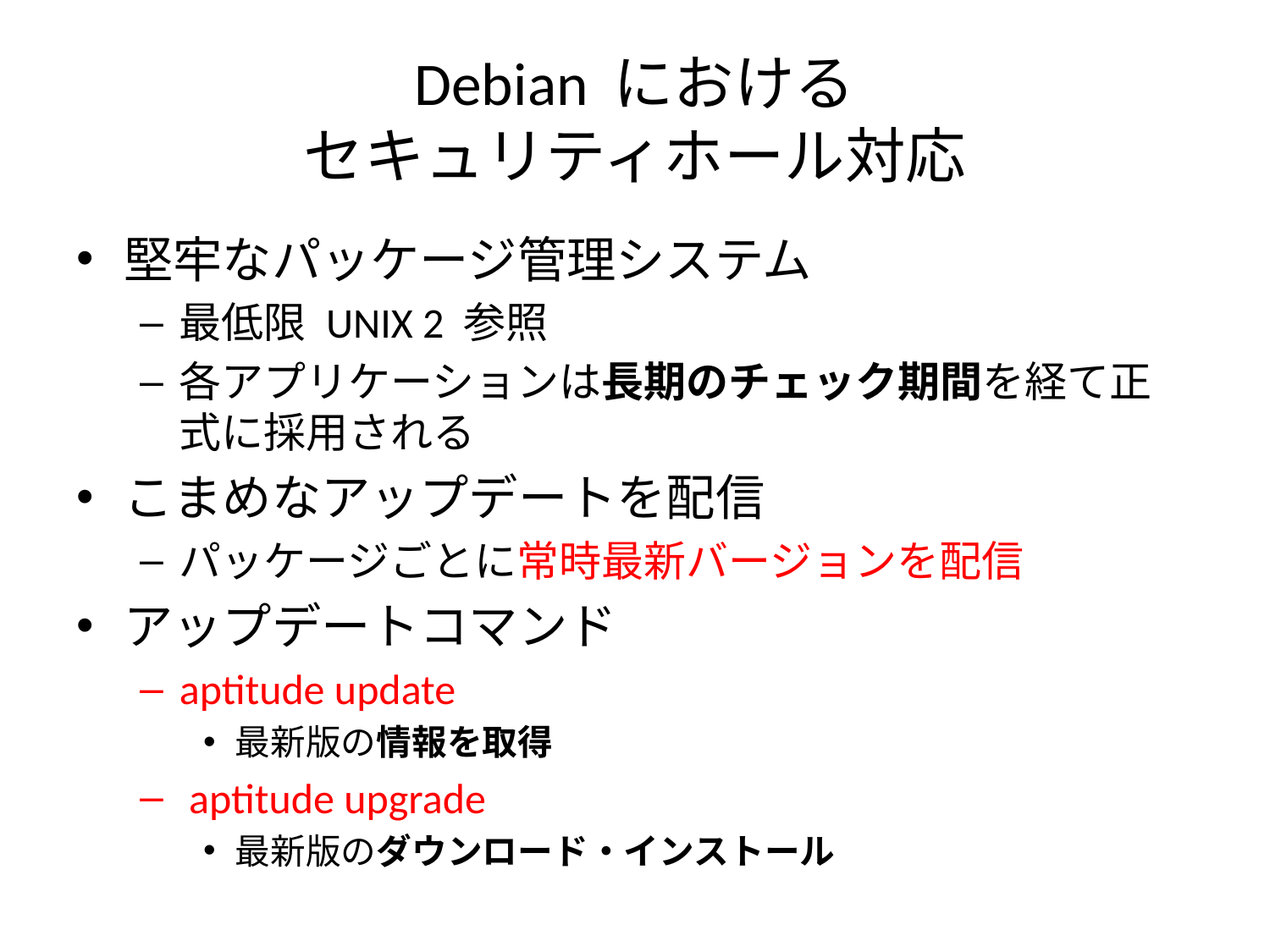

# Debian における セキュリティホール対応
堅牢なパッケージ管理システム
最低限 UNIX 2 参照
各アプリケーションは長期のチェック期間を経て正式に採用される
こまめなアップデートを配信
パッケージごとに常時最新バージョンを配信
アップデートコマンド
aptitude update
最新版の情報を取得
 aptitude upgrade
最新版のダウンロード・インストール